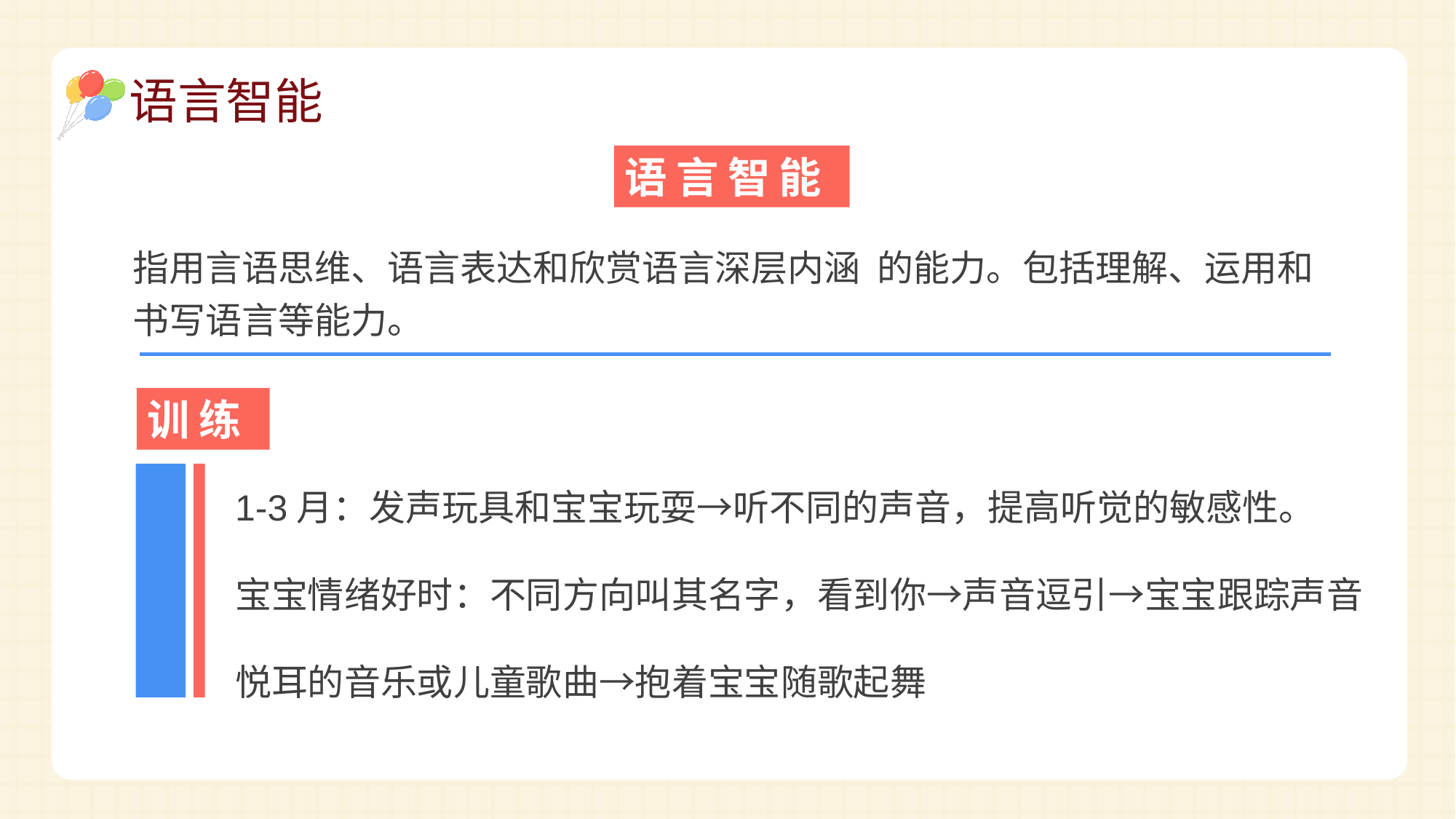

语言智能
语言智能

指用言语思维、语言表达和欣赏语言深层内涵  的能力。包括理解、运用和书写语言等能力。
训练
1-3月：发声玩具和宝宝玩耍→听不同的声音，提高听觉的敏感性。
宝宝情绪好时：不同方向叫其名字，看到你→声音逗引→宝宝跟踪声音
悦耳的音乐或儿童歌曲→抱着宝宝随歌起舞